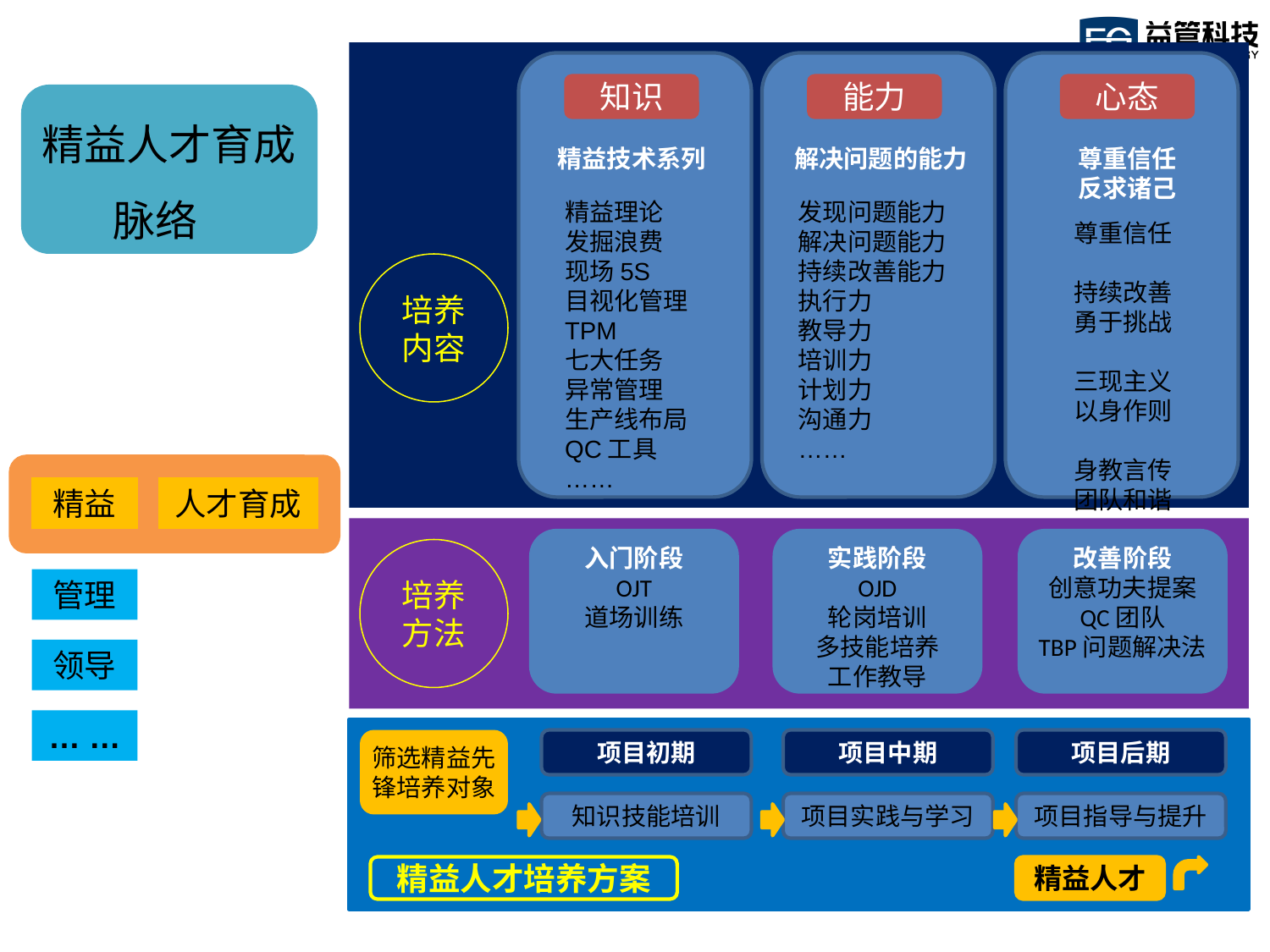

知识
能力
心态
精益人才育成脉络
精益技术系列
解决问题的能力
尊重信任
反求诸己
精益理论
发掘浪费
现场5S
目视化管理
TPM
七大任务
异常管理
生产线布局
QC工具
……
发现问题能力
解决问题能力
持续改善能力
执行力
教导力
培训力
计划力
沟通力
……

尊重信任
持续改善
勇于挑战
三现主义
以身作则
身教言传
团队和谐
反求诸己
培养内容

精益
人才育成

入门阶段
OJT
道场训练
实践阶段
OJD
轮岗培训
多技能培养
工作教导
改善阶段
创意功夫提案
QC团队
TBP问题解决法

培养方法
管理
领导
… …

筛选精益先锋培养对象
项目初期
项目中期
项目后期
知识技能培训
项目实践与学习
项目指导与提升

精益人才培养方案
精益人才